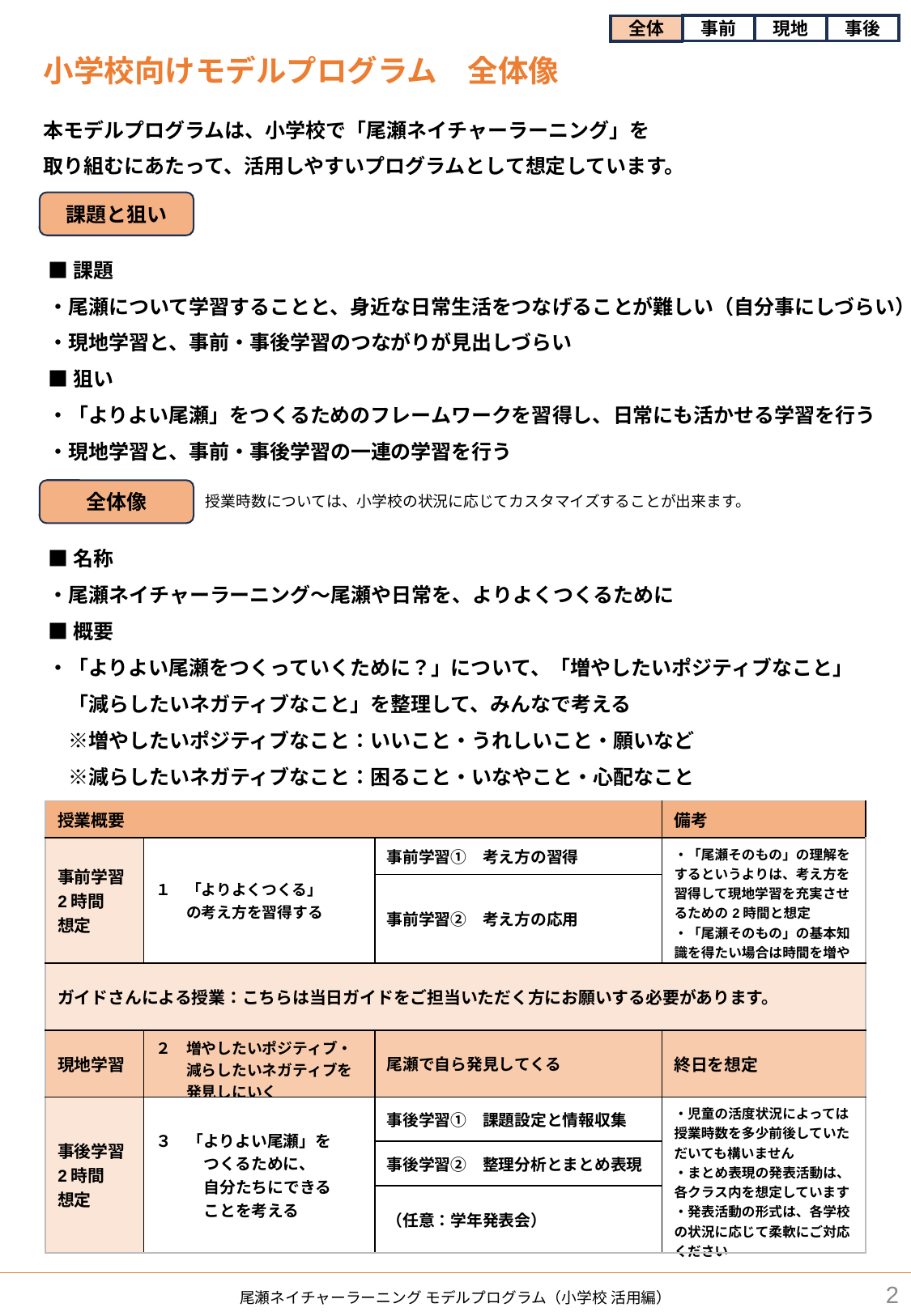

事前
現地
事後
全体
小学校向けモデルプログラム　全体像
本モデルプログラムは、小学校で「尾瀬ネイチャーラーニング」を
取り組むにあたって、活用しやすいプログラムとして想定しています。
課題と狙い
■課題
・尾瀬について学習することと、身近な日常生活をつなげることが難しい（自分事にしづらい）
・現地学習と、事前・事後学習のつながりが見出しづらい
■狙い
・「よりよい尾瀬」をつくるためのフレームワークを習得し、日常にも活かせる学習を行う
・現地学習と、事前・事後学習の一連の学習を行う
授業時数については、小学校の状況に応じてカスタマイズすることが出来ます。
全体像
■名称
・尾瀬ネイチャーラーニング～尾瀬や日常を、よりよくつくるために
■概要
・「よりよい尾瀬をつくっていくために？」について、「増やしたいポジティブなこと」
　「減らしたいネガティブなこと」を整理して、みんなで考える
　※増やしたいポジティブなこと：いいこと・うれしいこと・願いなど
　※減らしたいネガティブなこと：困ること・いなやこと・心配なこと
| 授業概要 |  | 授業概要 | 備考 |
| --- | --- | --- | --- |
| 事前学習 2時間 想定 | １　「よりよくつくる」 　　の考え方を習得する | 事前学習①　考え方の習得 | ・「尾瀬そのもの」の理解をするというよりは、考え方を習得して現地学習を充実させるための2時間と想定 ・「尾瀬そのもの」の基本知識を得たい場合は時間を増やしても構いません |
|  |  | 事前学習②　考え方の応用 |  |
| ガイドさんによる授業：こちらは当日ガイドをご担当いただく方にお願いする必要があります。 |  |  |  |
| 現地学習 | ２　増やしたいポジティブ・ 　　減らしたいネガティブを 　　発見しにいく | 尾瀬で自ら発見してくる | 終日を想定 |
| 事後学習 2時間 想定 | ３　「よりよい尾瀬」を 　　　つくるために、 　　　自分たちにできる 　　　ことを考える | 事後学習①　課題設定と情報収集 | ・児童の活度状況によっては授業時数を多少前後していただいても構いません ・まとめ表現の発表活動は、各クラス内を想定しています ・発表活動の形式は、各学校の状況に応じて柔軟にご対応ください |
|  |  | 事後学習②　整理分析とまとめ表現 |  |
|  |  | （任意：学年発表会） |  |
2
尾瀬ネイチャーラーニング モデルプログラム（小学校 活用編）